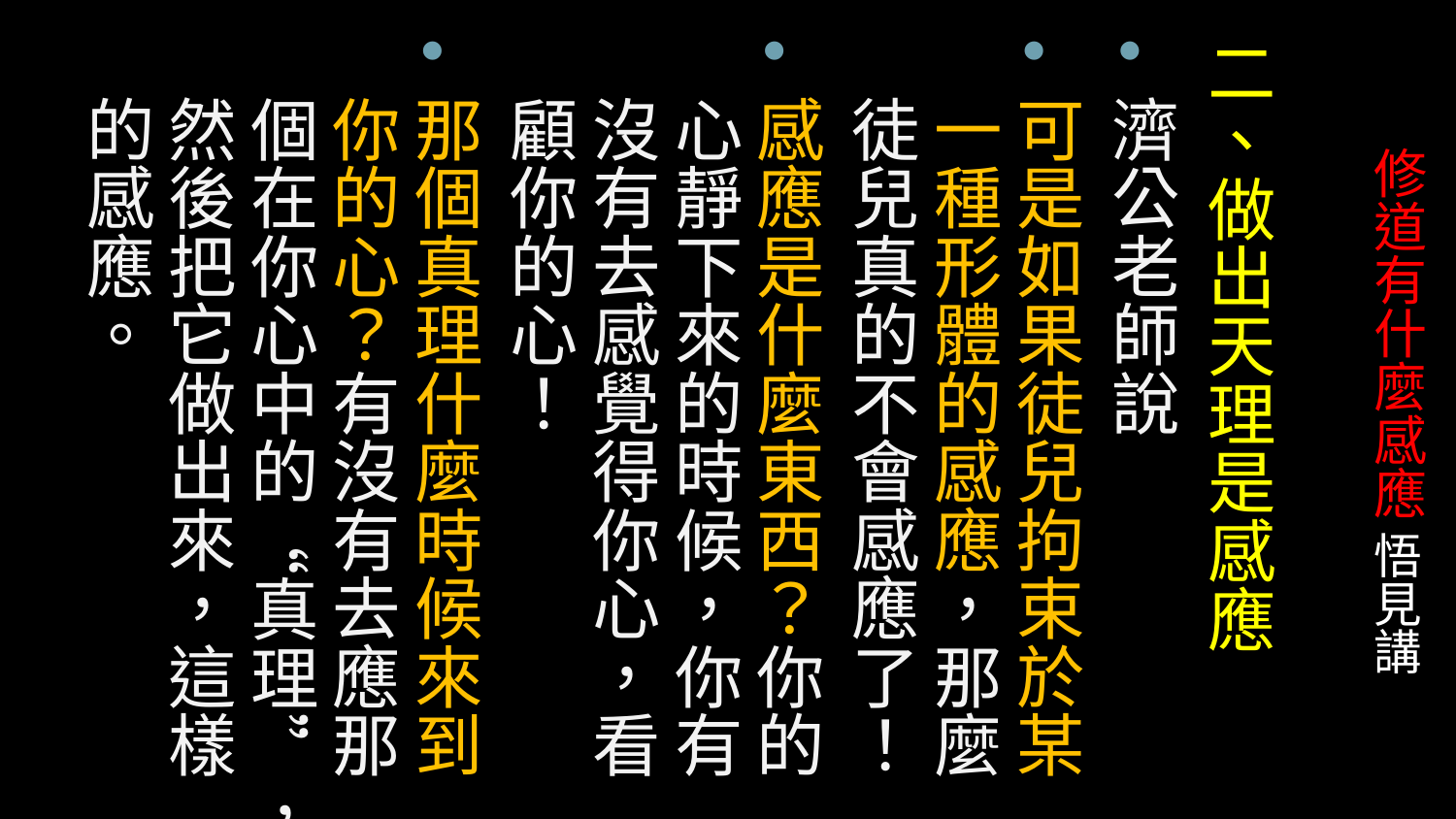

二、做出天理是感應
濟公老師說
可是如果徒兒拘束於某一種形體的感應，那麼徒兒真的不會感應了！
感應是什麼東西？你的心靜下來的時候，你有沒有去感覺得你心，看顧你的心！
那個真理什麼時候來到你的心？有沒有去應那個在你心中的“真理”，然後把它做出來，這樣的感應。

# 修道有什麼感應 悟見講